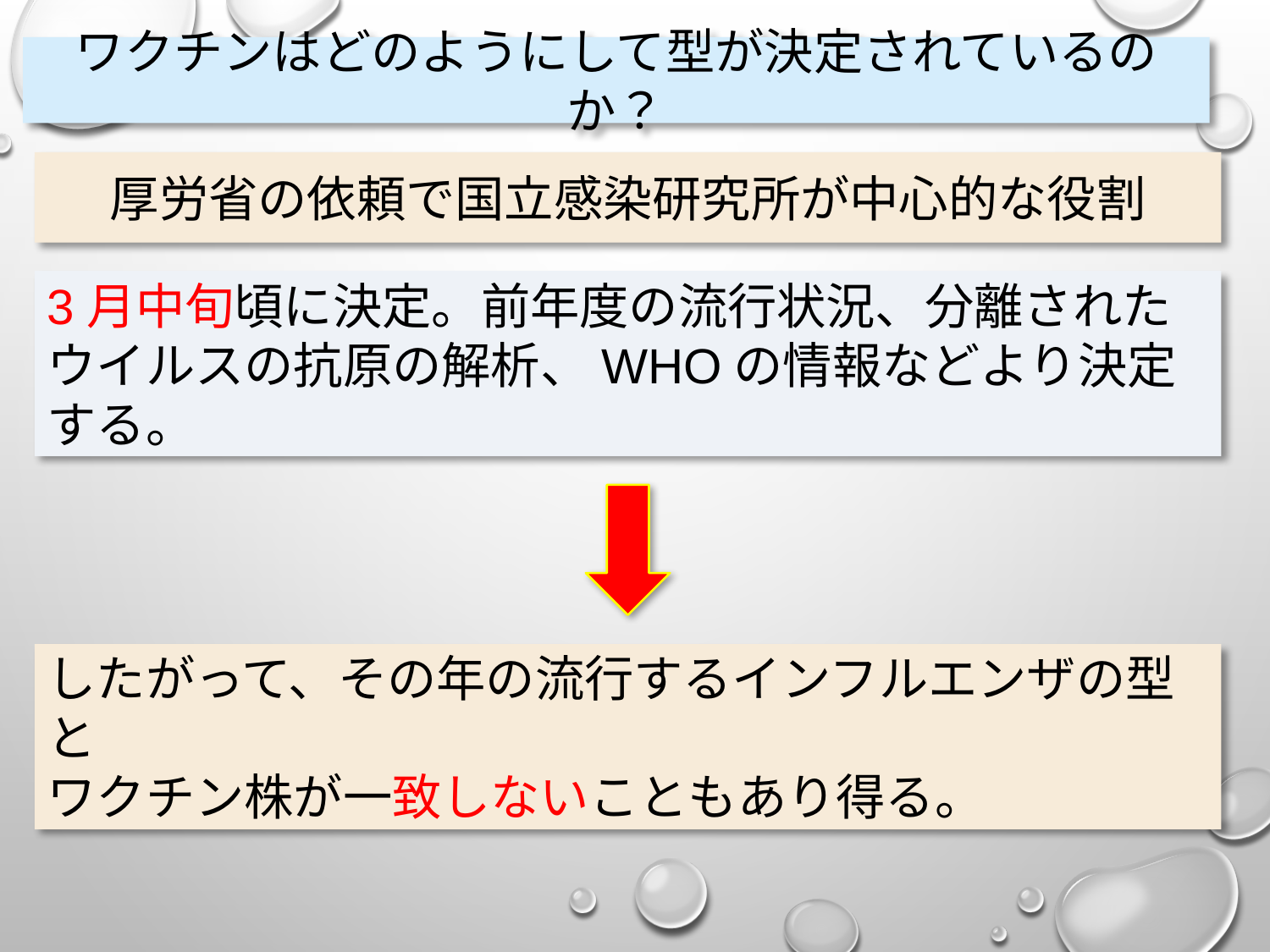

ワクチンはどのようにして型が決定されているのか？
厚労省の依頼で国立感染研究所が中心的な役割
3月中旬頃に決定。前年度の流行状況、分離された
ウイルスの抗原の解析、WHOの情報などより決定する。

したがって、その年の流行するインフルエンザの型と
ワクチン株が一致しないこともあり得る。